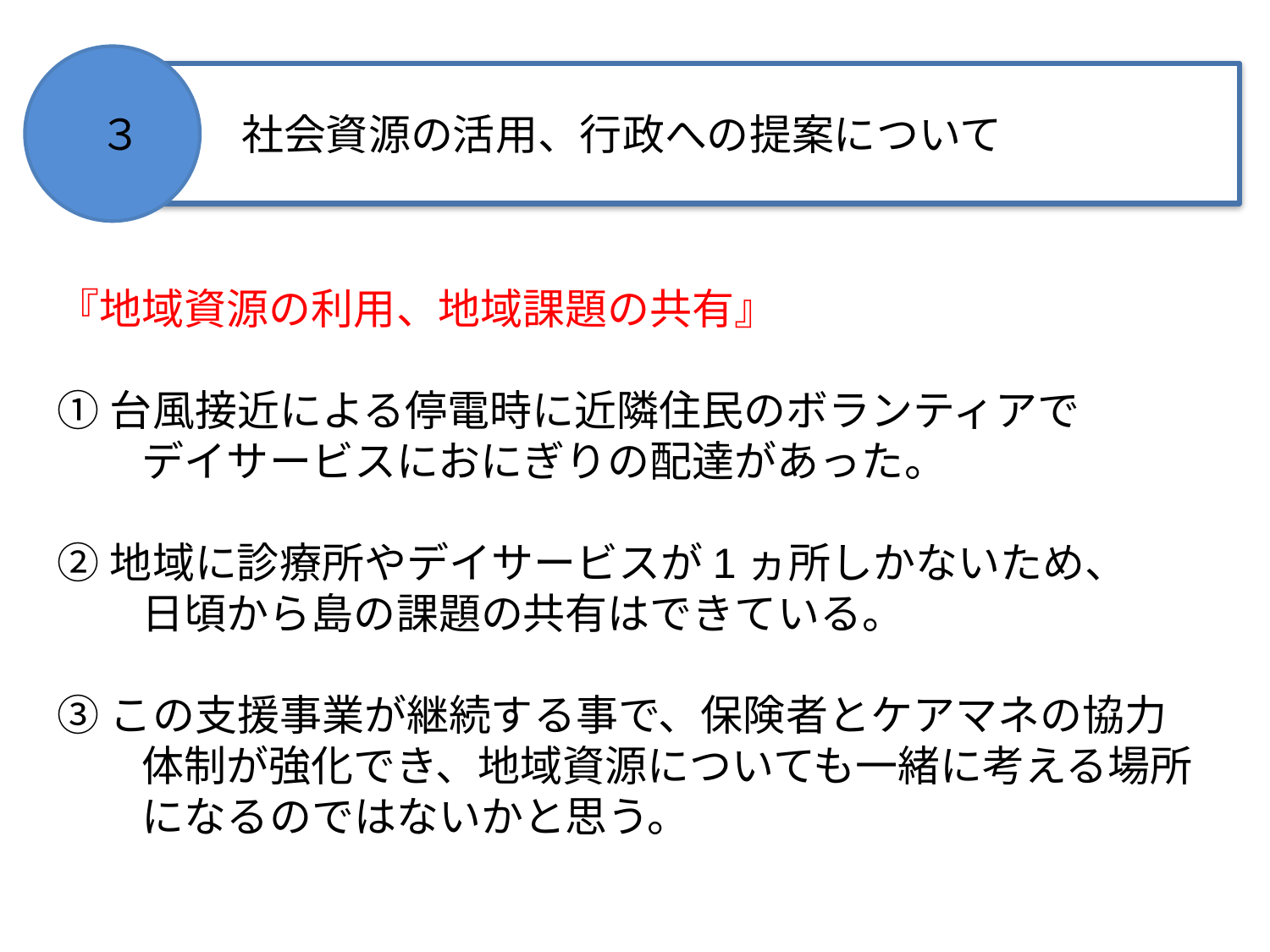

３
社会資源の活用、行政への提案について
『地域資源の利用、地域課題の共有』

①台風接近による停電時に近隣住民のボランティアで
　　デイサービスにおにぎりの配達があった。

②地域に診療所やデイサービスが1ヵ所しかないため、
　　日頃から島の課題の共有はできている。

③この支援事業が継続する事で、保険者とケアマネの協力
　　体制が強化でき、地域資源についても一緒に考える場所
　　になるのではないかと思う。